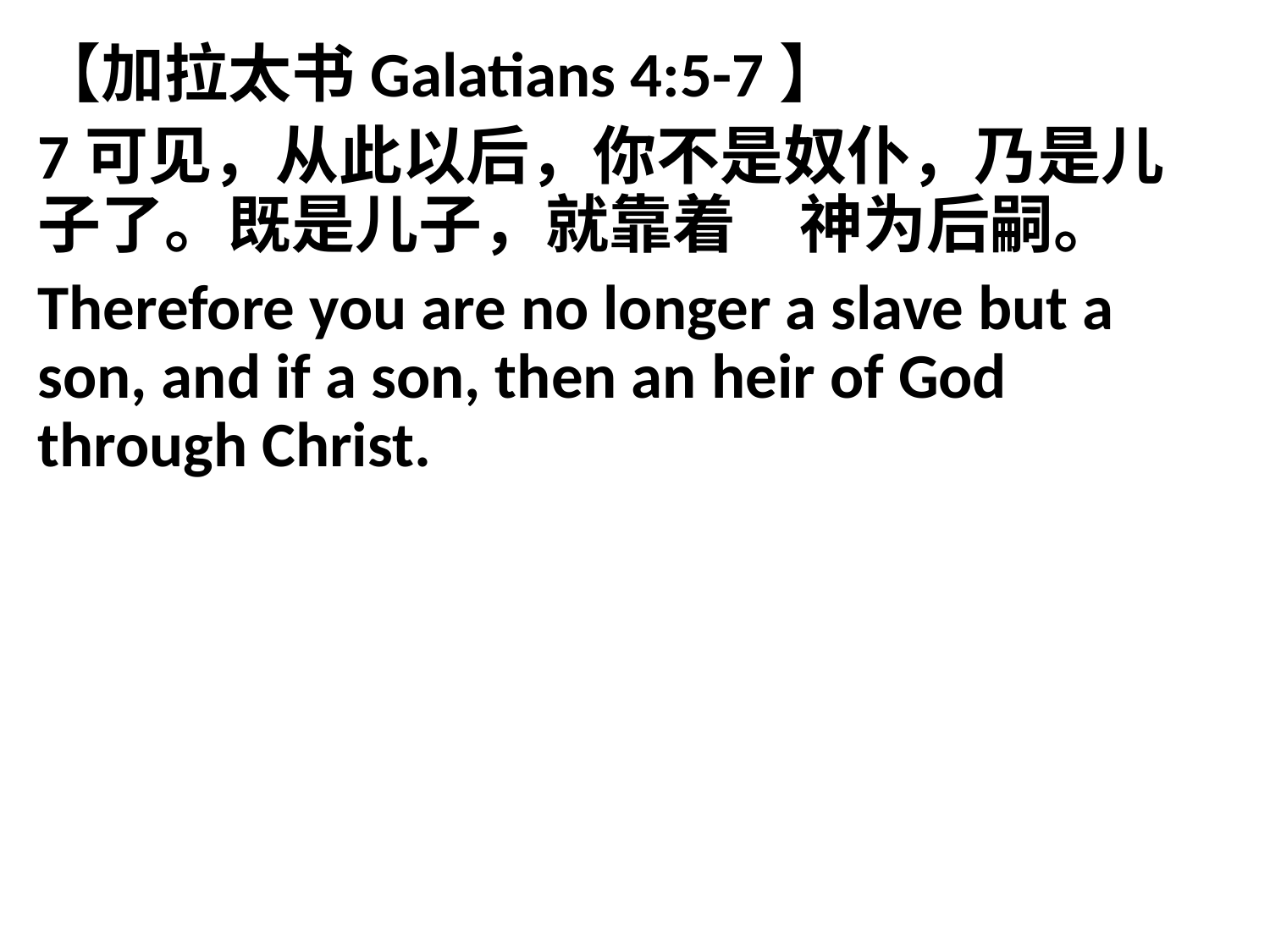

【加拉太书Galatians 4:5-7】
7可见，从此以后，你不是奴仆，乃是儿子了。既是儿子，就靠着　神为后嗣。
Therefore you are no longer a slave but a son, and if a son, then an heir of God through Christ.